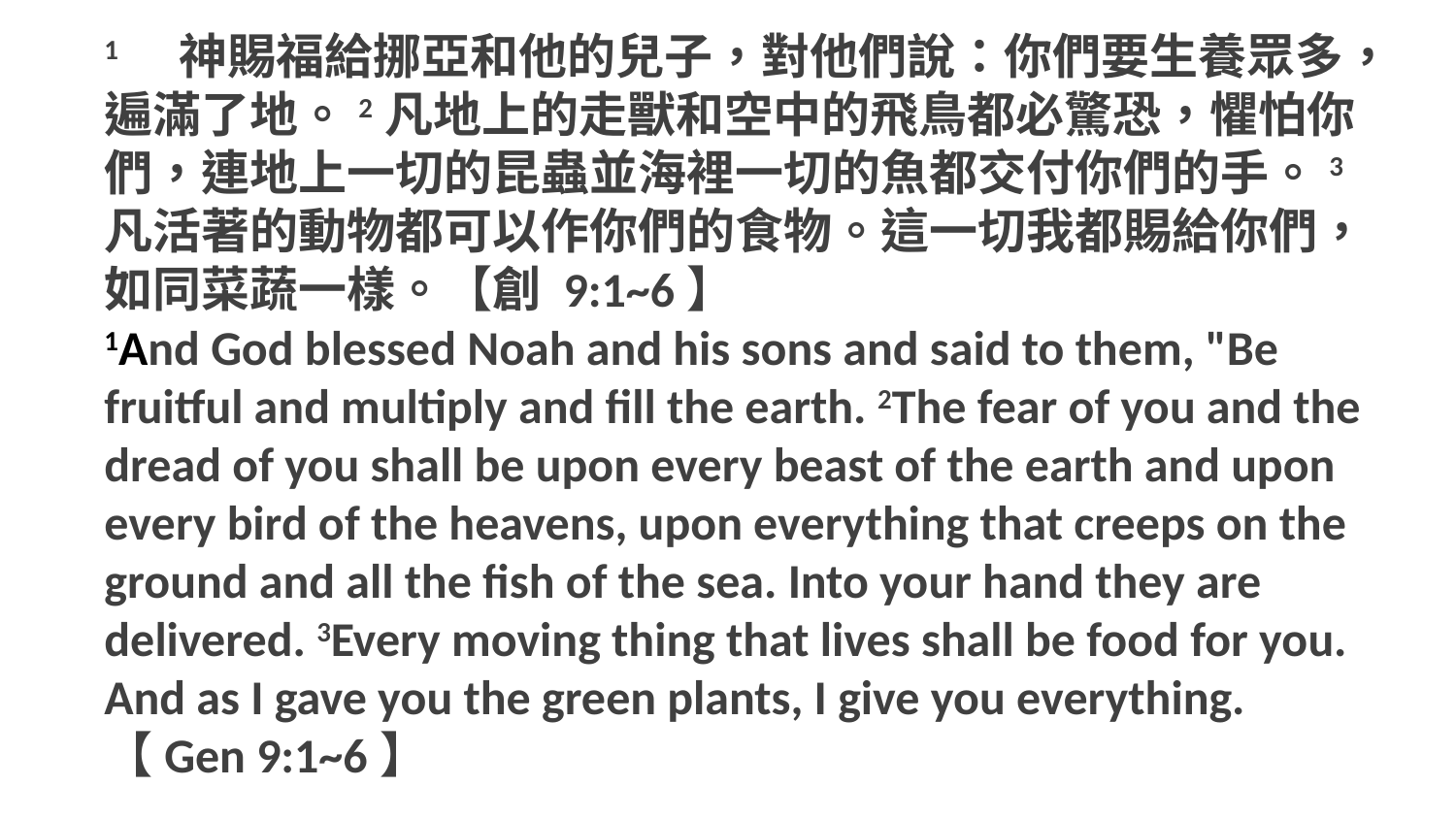

1　神賜福給挪亞和他的兒子，對他們說：你們要生養眾多，遍滿了地。2凡地上的走獸和空中的飛鳥都必驚恐，懼怕你們，連地上一切的昆蟲並海裡一切的魚都交付你們的手。3凡活著的動物都可以作你們的食物。這一切我都賜給你們，如同菜蔬一樣。【創 9:1~6】
1And God blessed Noah and his sons and said to them, "Be fruitful and multiply and fill the earth. 2The fear of you and the dread of you shall be upon every beast of the earth and upon every bird of the heavens, upon everything that creeps on the ground and all the fish of the sea. Into your hand they are delivered. 3Every moving thing that lives shall be food for you. And as I gave you the green plants, I give you everything.
【Gen 9:1~6】